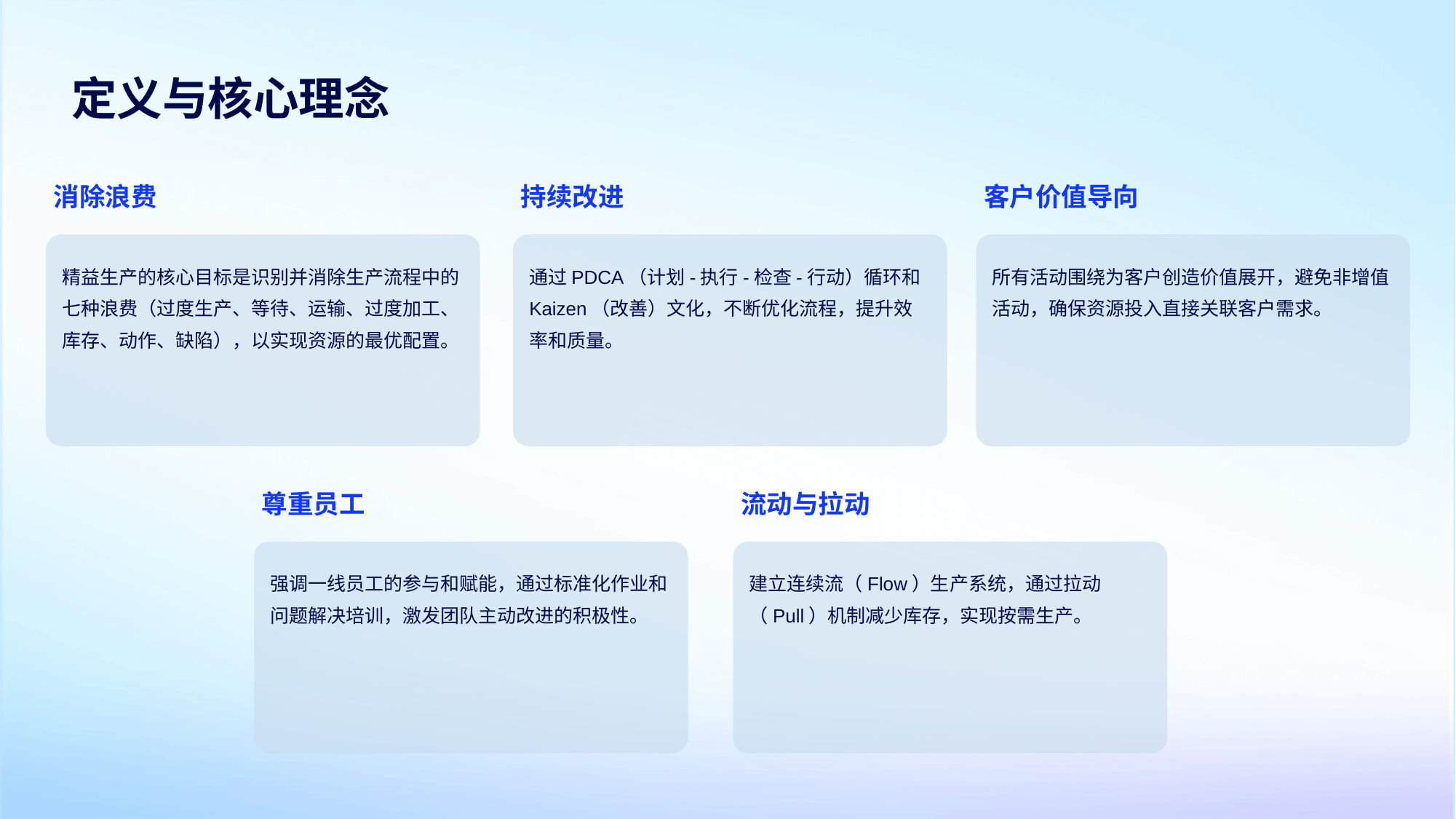

定义与核心理念
消除浪费
持续改进
客户价值导向

精益生产的核心目标是识别并消除生产流程中的七种浪费（过度生产、等待、运输、过度加工、库存、动作、缺陷），以实现资源的最优配置。
通过PDCA（计划-执行-检查-行动）循环和Kaizen（改善）文化，不断优化流程，提升效率和质量。
所有活动围绕为客户创造价值展开，避免非增值活动，确保资源投入直接关联客户需求。
尊重员工
流动与拉动

强调一线员工的参与和赋能，通过标准化作业和问题解决培训，激发团队主动改进的积极性。
建立连续流（Flow）生产系统，通过拉动（Pull）机制减少库存，实现按需生产。